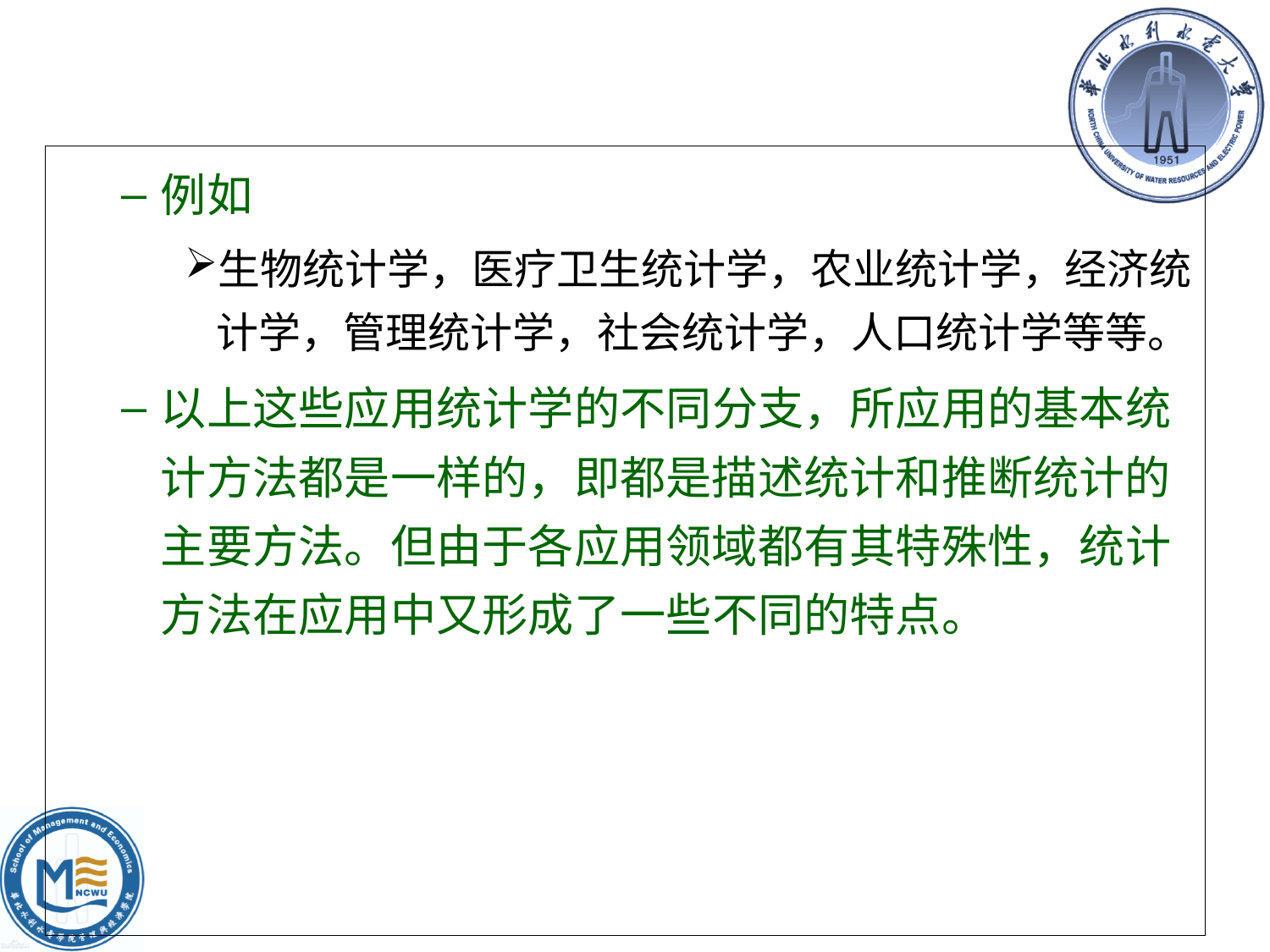

例如
生物统计学，医疗卫生统计学，农业统计学，经济统计学，管理统计学，社会统计学，人口统计学等等。
以上这些应用统计学的不同分支，所应用的基本统计方法都是一样的，即都是描述统计和推断统计的主要方法。但由于各应用领域都有其特殊性，统计方法在应用中又形成了一些不同的特点。